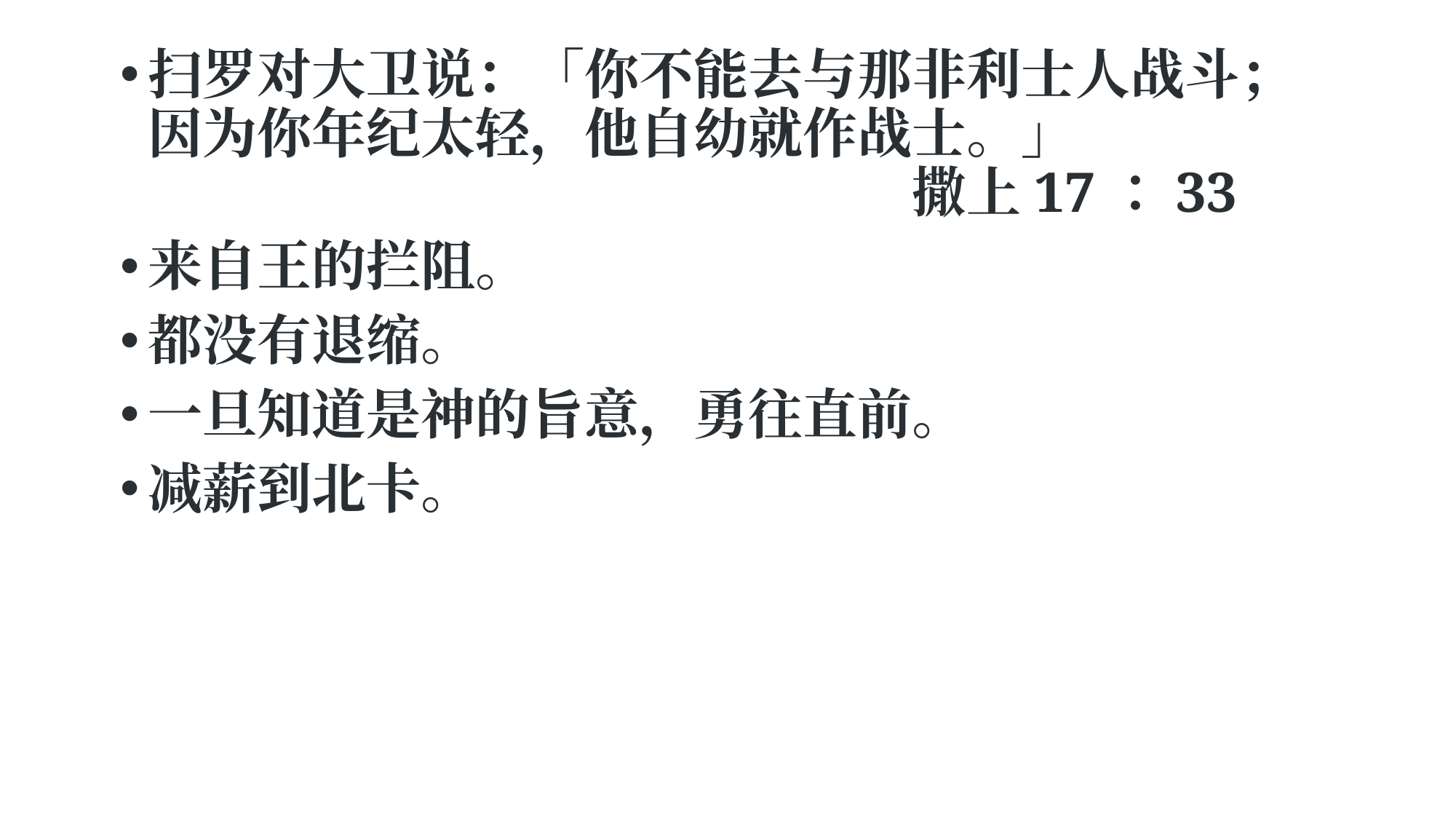

扫罗对大卫说：「你不能去与那非利士人战斗；因为你年纪太轻，他自幼就作战士。」									撒上17：33
来自王的拦阻。
都没有退缩。
一旦知道是神的旨意，勇往直前。
减薪到北卡。